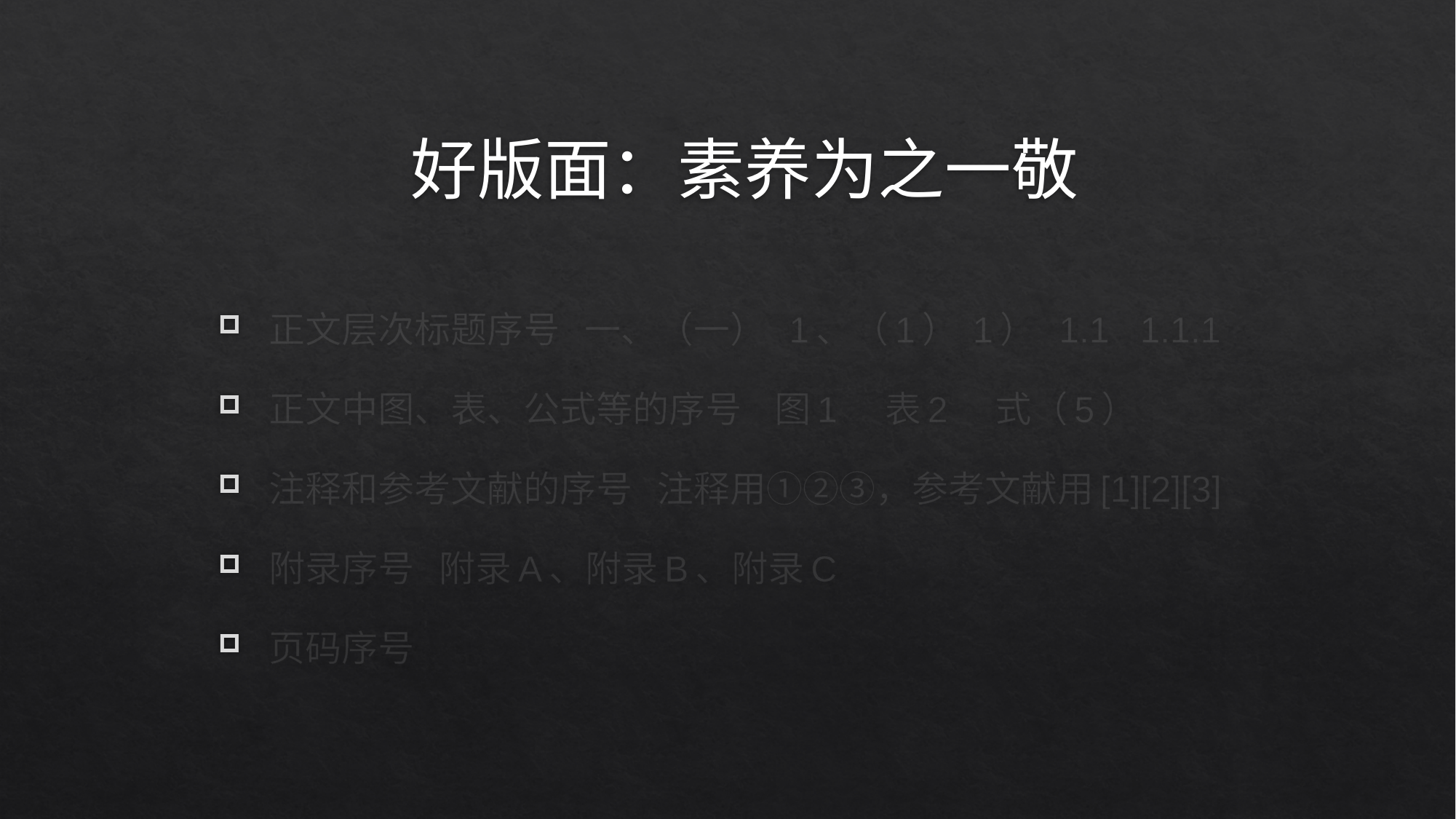

好版面：素养为之一敬

 正文层次标题序号   一、（一）  1、（1） 1）  1.1   1.1.1
 正文中图、表、公式等的序号    图1    表2    式（5）
 注释和参考文献的序号   注释用①②③，参考文献用[1][2][3]
 附录序号   附录A、附录B、附录C
 页码序号